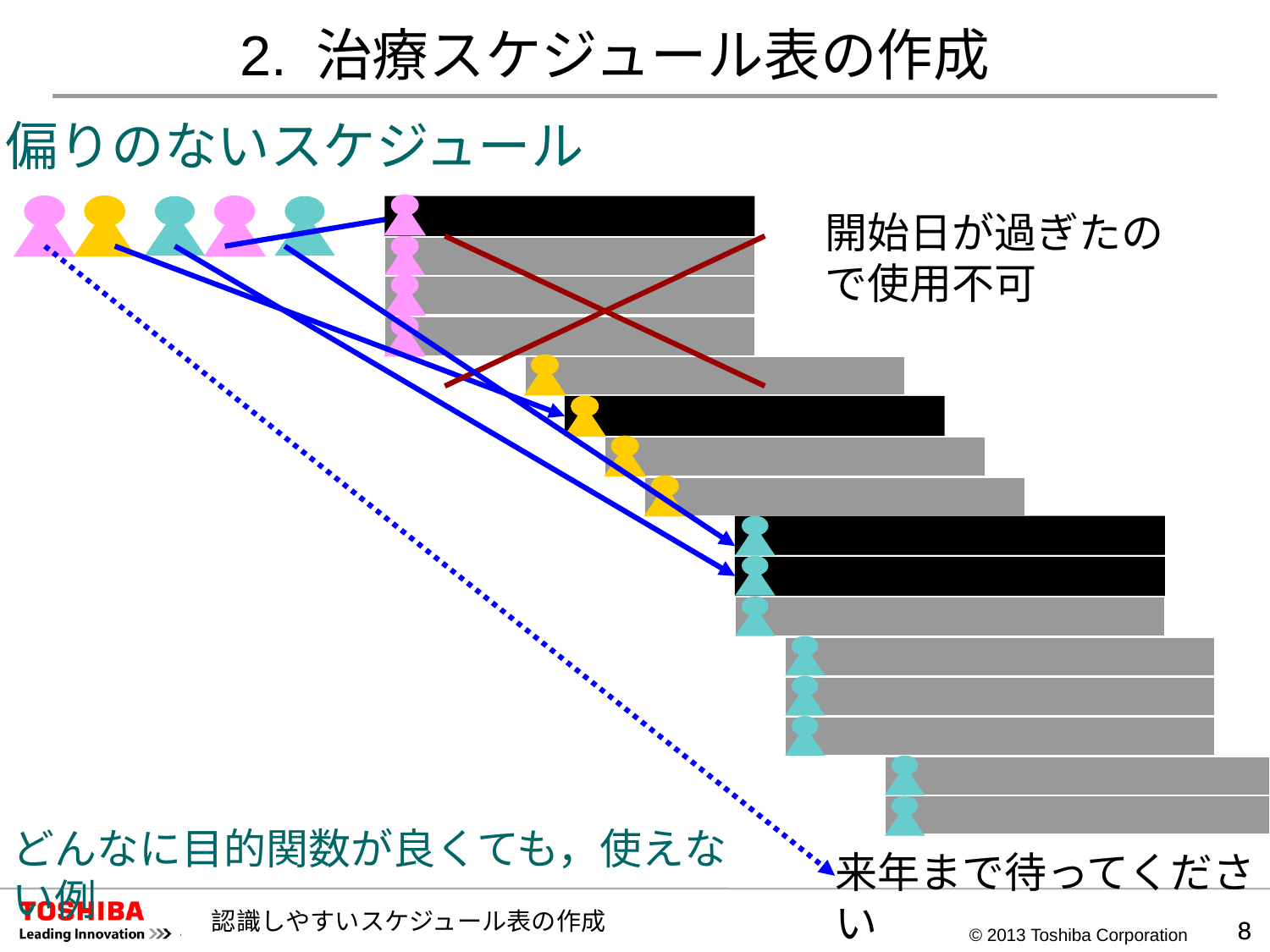

2. 治療スケジュール表の作成
偏りのないスケジュール

開始日が過ぎたので使用不可

どんなに目的関数が良くても，使えない例
来年まで待ってください
認識しやすいスケジュール表の作成